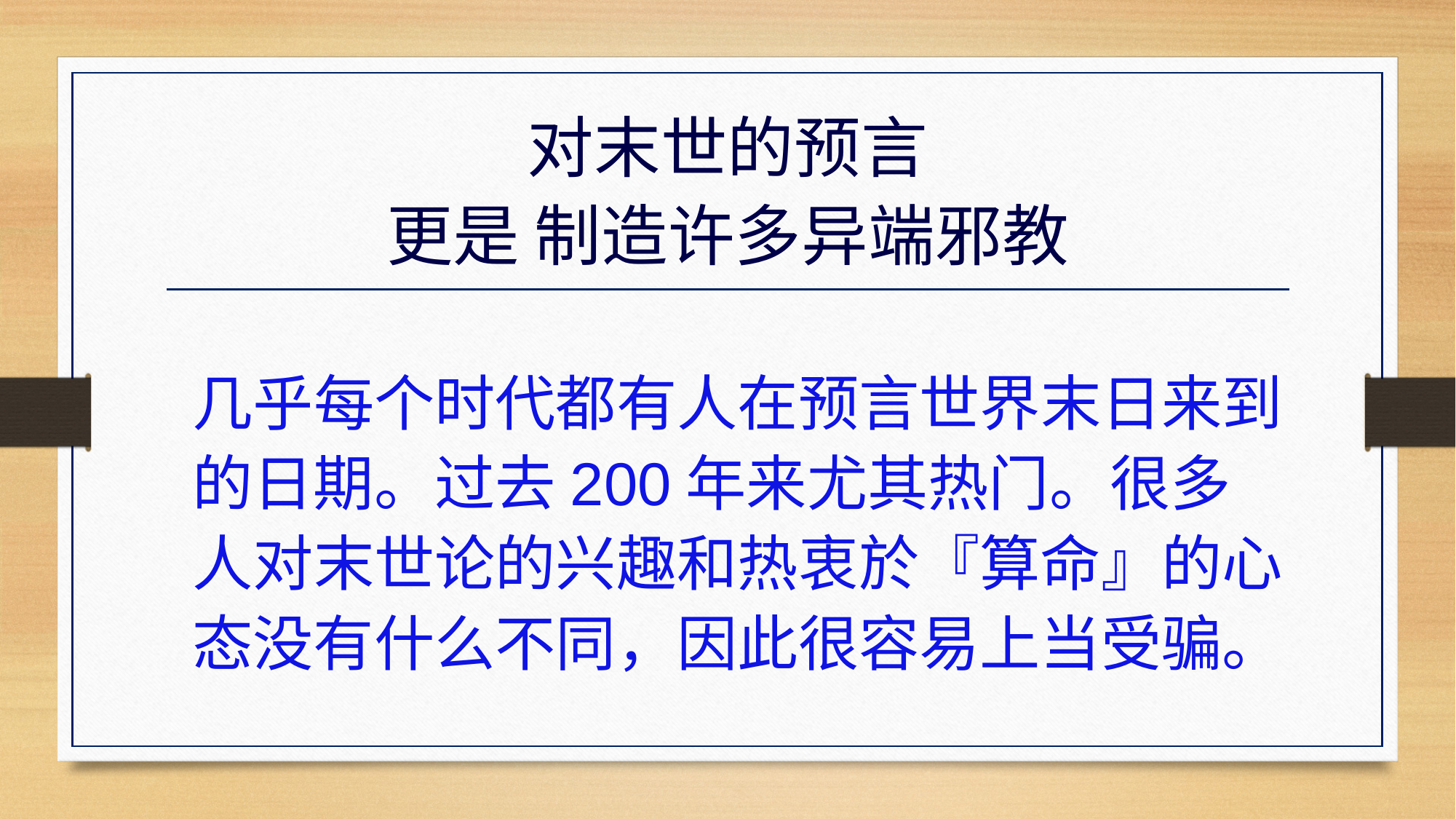

# 对末世的预言 更是 制造许多异端邪教
几乎每个时代都有人在预言世界末日来到的日期。过去200年来尤其热门。很多人对末世论的兴趣和热衷於『算命』的心态没有什么不同，因此很容易上当受骗。